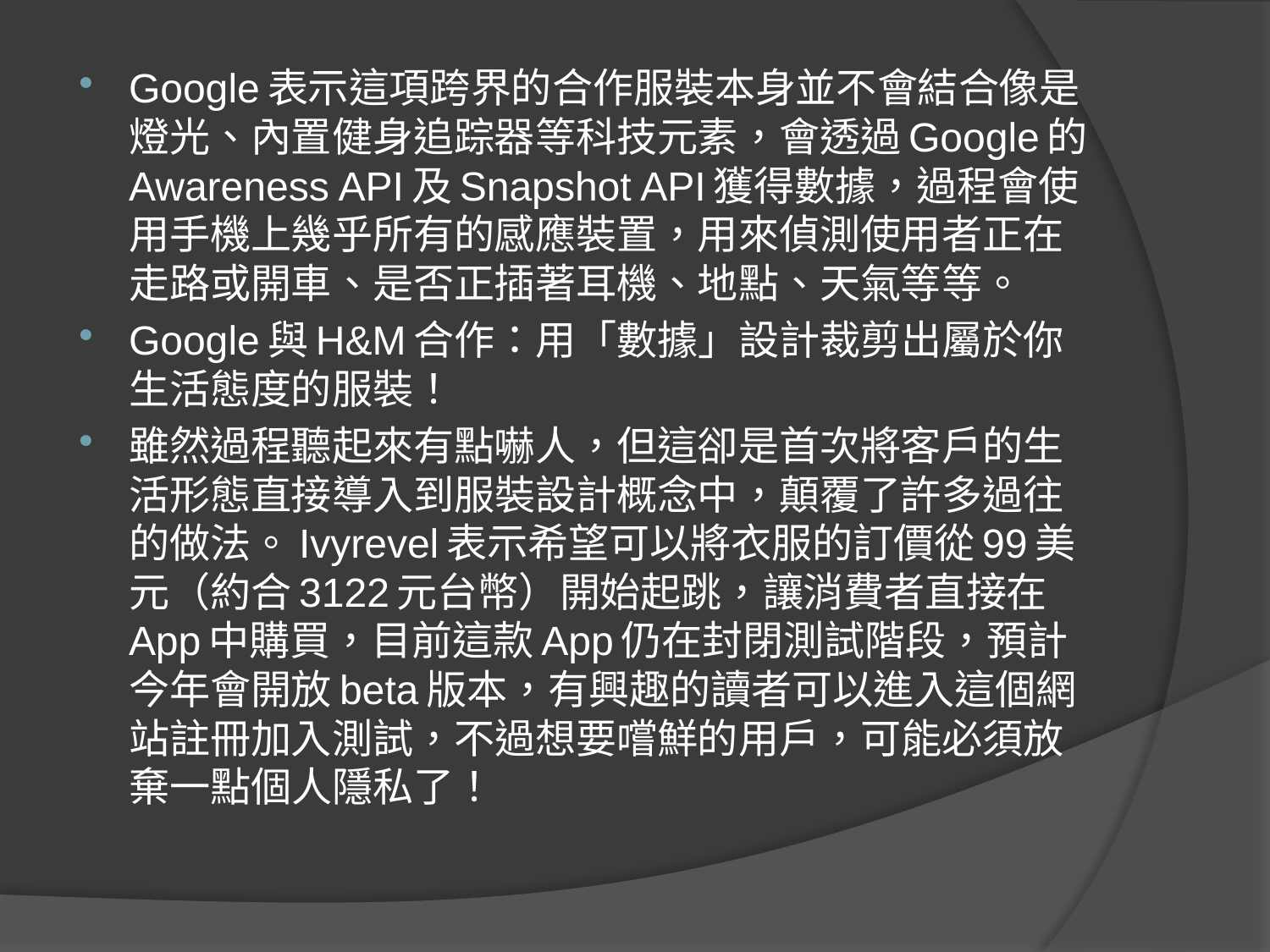

Google表示這項跨界的合作服裝本身並不會結合像是燈光、內置健身追踪器等科技元素，會透過Google的Awareness API及Snapshot API獲得數據，過程會使用手機上幾乎所有的感應裝置，用來偵測使用者正在走路或開車、是否正插著耳機、地點、天氣等等。
Google與H&M合作：用「數據」設計裁剪出屬於你生活態度的服裝！
雖然過程聽起來有點嚇人，但這卻是首次將客戶的生活形態直接導入到服裝設計概念中，顛覆了許多過往的做法。Ivyrevel表示希望可以將衣服的訂價從99美元（約合3122元台幣）開始起跳，讓消費者直接在App中購買，目前這款App仍在封閉測試階段，預計今年會開放beta版本，有興趣的讀者可以進入這個網站註冊加入測試，不過想要嚐鮮的用戶，可能必須放棄一點個人隱私了！